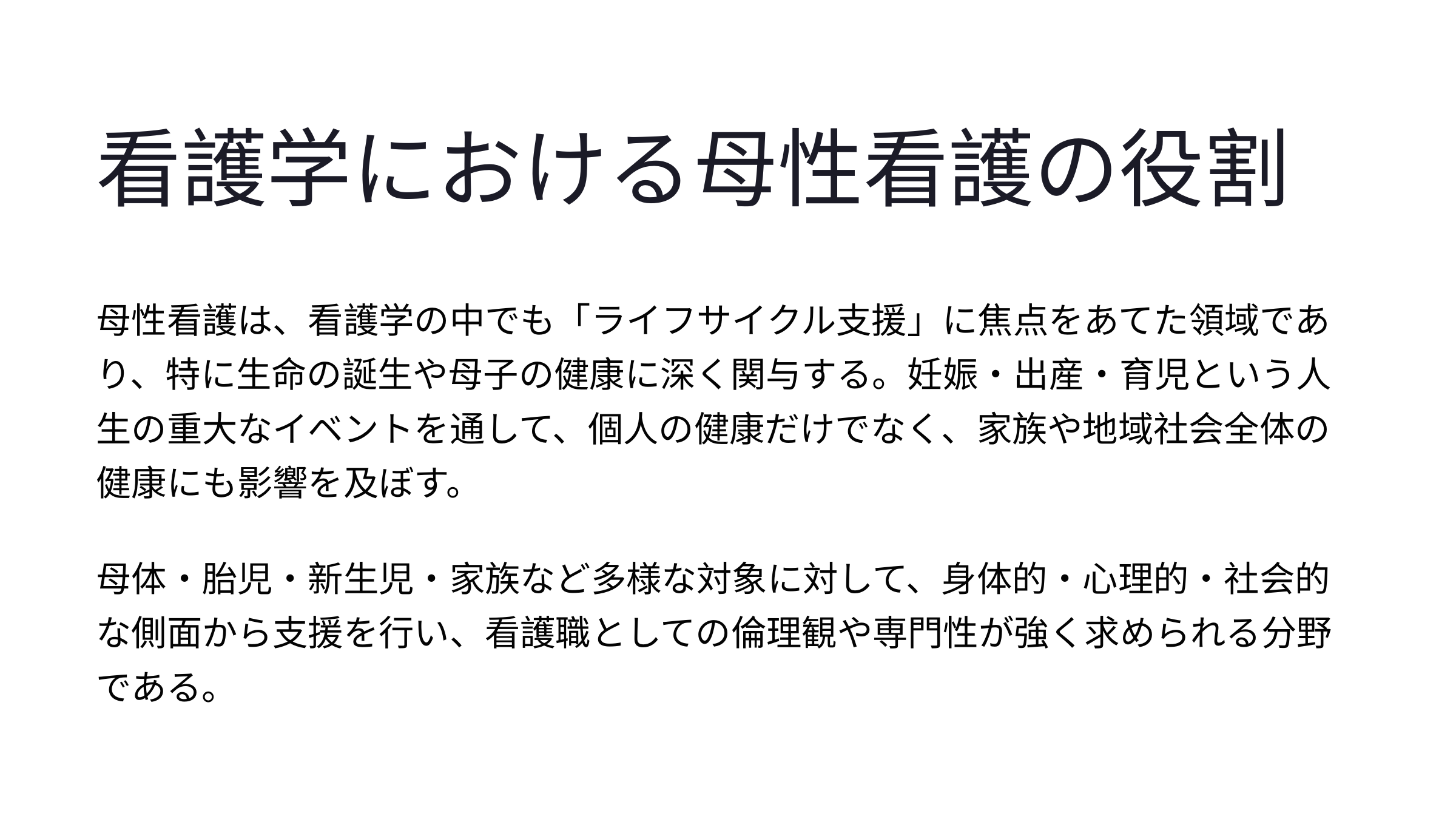

看護学における母性看護の役割
母性看護は、看護学の中でも「ライフサイクル支援」に焦点をあてた領域であり、特に生命の誕生や母子の健康に深く関与する。妊娠・出産・育児という人生の重大なイベントを通して、個人の健康だけでなく、家族や地域社会全体の健康にも影響を及ぼす。
母体・胎児・新生児・家族など多様な対象に対して、身体的・心理的・社会的な側面から支援を行い、看護職としての倫理観や専門性が強く求められる分野である。